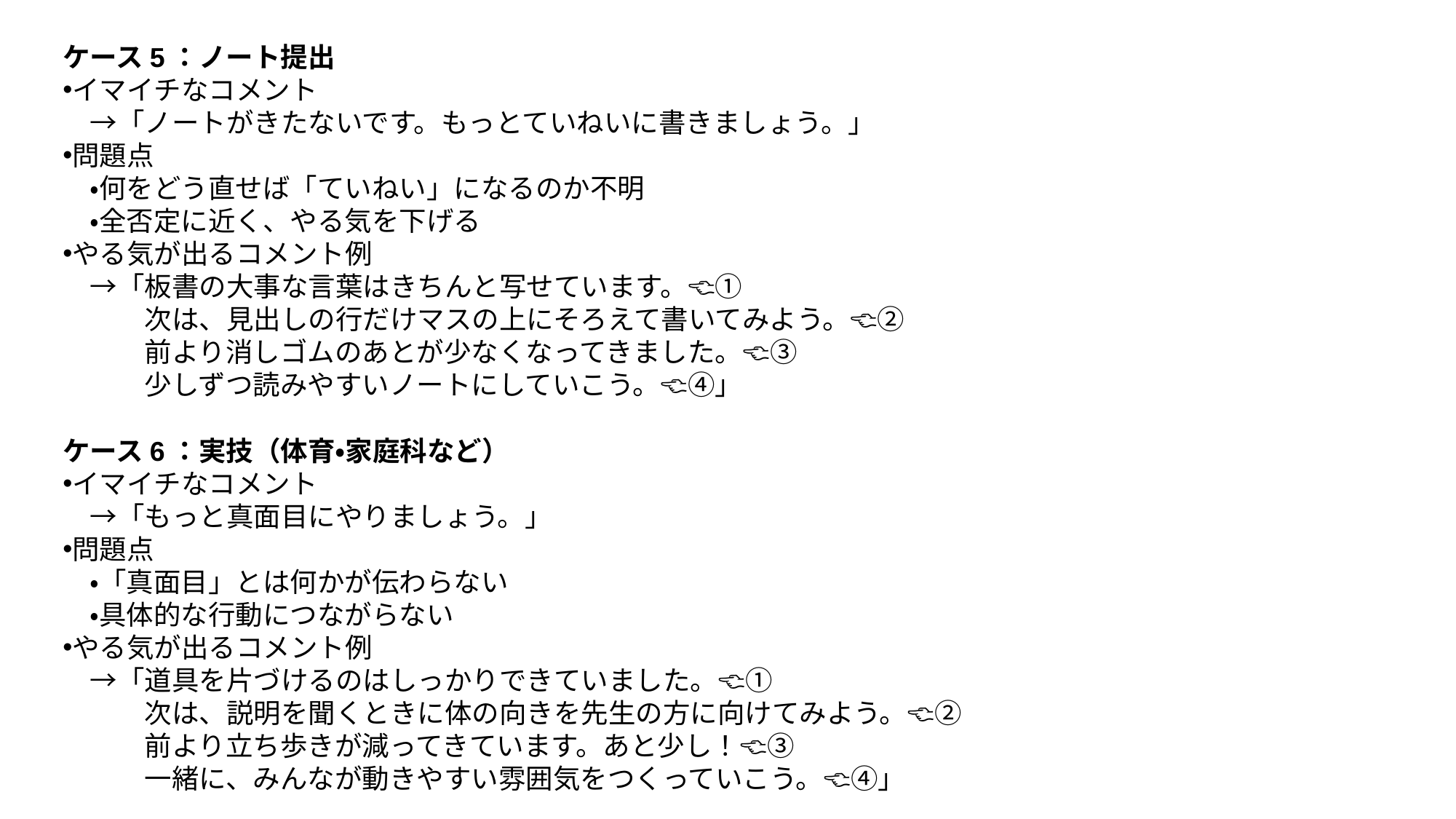

ケース5：ノート提出
イマイチなコメント
　→「ノートがきたないです。もっとていねいに書きましょう。」
問題点
　・何をどう直せば「ていねい」になるのか不明
　・全否定に近く、やる気を下げる
やる気が出るコメント例
　→「板書の大事な言葉はきちんと写せています。👈①
　　　次は、見出しの行だけマスの上にそろえて書いてみよう。👈②
　　　前より消しゴムのあとが少なくなってきました。👈③
　　　少しずつ読みやすいノートにしていこう。👈④」
ケース6：実技（体育・家庭科など）
イマイチなコメント
　→「もっと真面目にやりましょう。」
問題点
　・「真面目」とは何かが伝わらない
　・具体的な行動につながらない
やる気が出るコメント例
　→「道具を片づけるのはしっかりできていました。👈①
　　　次は、説明を聞くときに体の向きを先生の方に向けてみよう。👈②
　　　前より立ち歩きが減ってきています。あと少し！👈③
　　　一緒に、みんなが動きやすい雰囲気をつくっていこう。👈④」